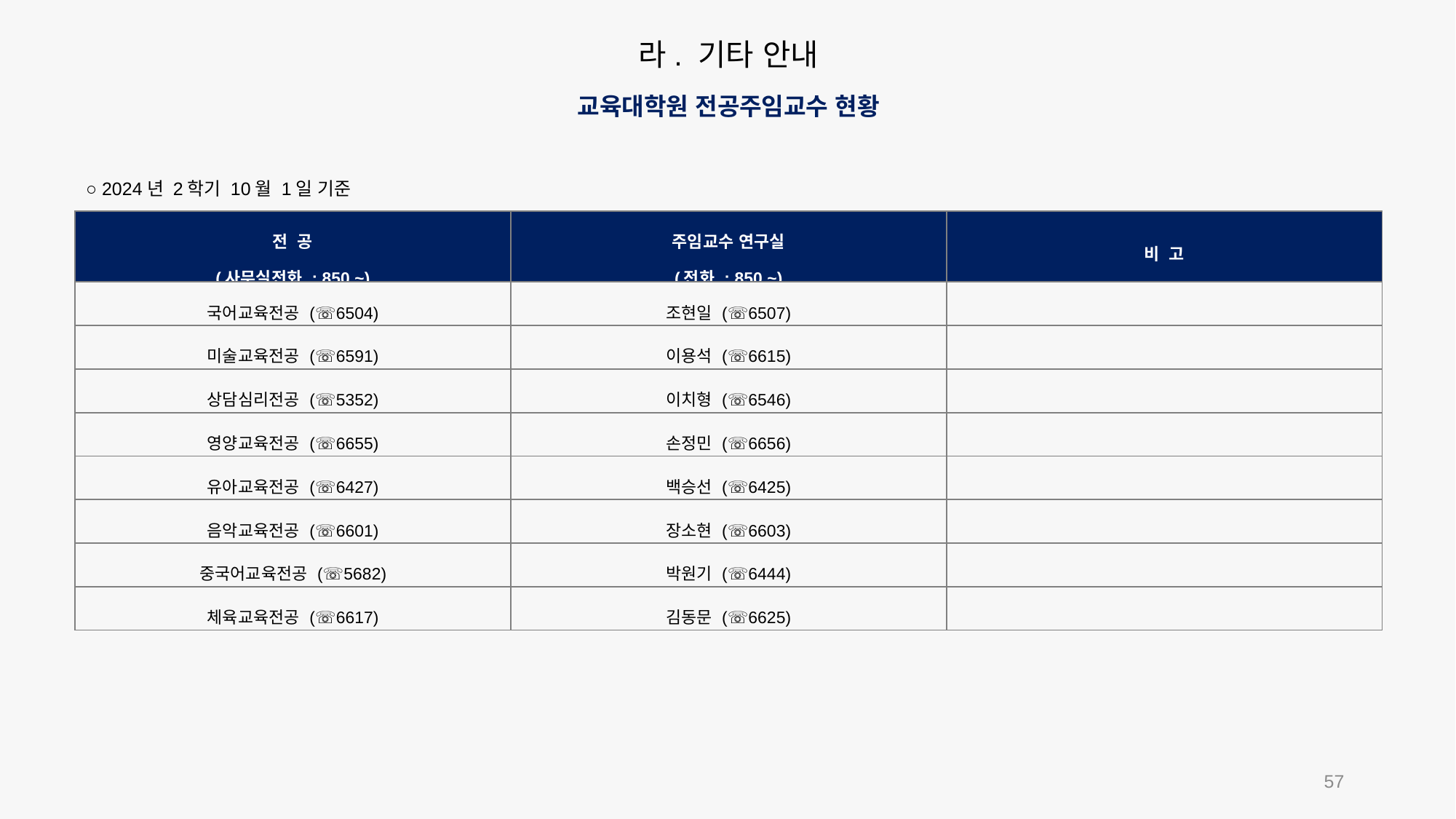

라. 기타 안내
교육대학원 전공주임교수 현황
○ 2024년 2학기 10월 1일 기준

| 전 공 (사무실전화 : 850 ~) | 주임교수 연구실 (전화 : 850 ~) | 비 고 |
| --- | --- | --- |
| 국어교육전공 (☏6504) | 조현일 (☏6507) |  |
| 미술교육전공 (☏6591) | 이용석 (☏6615) |  |
| 상담심리전공 (☏5352) | 이치형 (☏6546) |  |
| 영양교육전공 (☏6655) | 손정민 (☏6656) |  |
| 유아교육전공 (☏6427) | 백승선 (☏6425) |  |
| 음악교육전공 (☏6601) | 장소현 (☏6603) |  |
| 중국어교육전공 (☏5682) | 박원기 (☏6444) |  |
| 체육교육전공 (☏6617) | 김동문 (☏6625) |  |
57